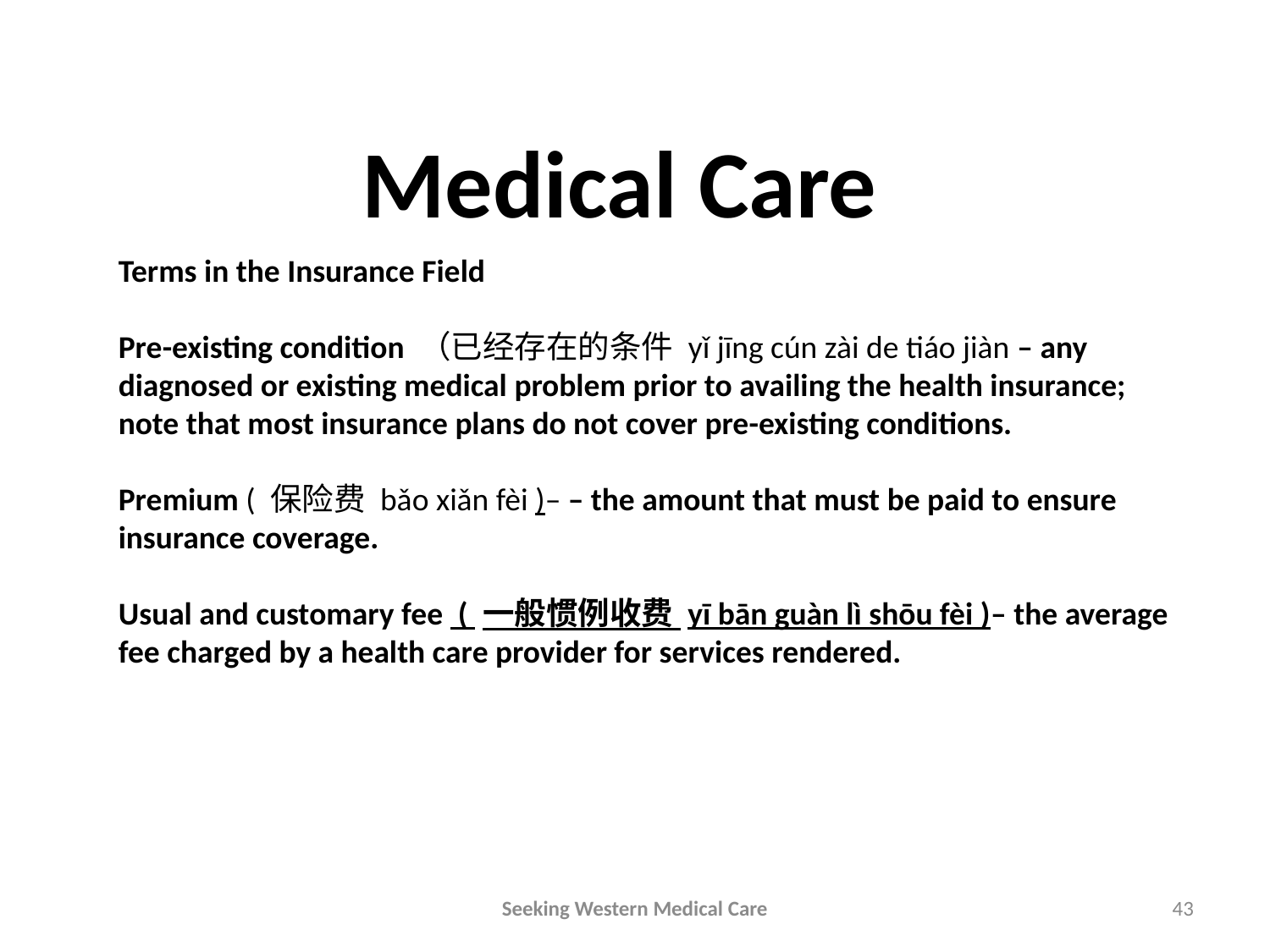

Medical Care
Terms in the Insurance Field

Pre-existing condition （已经存在的条件 yǐ jīng cún zài de tiáo jiàn – any diagnosed or existing medical problem prior to availing the health insurance; note that most insurance plans do not cover pre-existing conditions.

Premium ( 保险费 bǎo xiǎn fèi )– – the amount that must be paid to ensure insurance coverage.

Usual and customary fee  ( 一般惯例收费 yī bān guàn lì shōu fèi )– the average fee charged by a health care provider for services rendered.
Seeking Western Medical Care
43